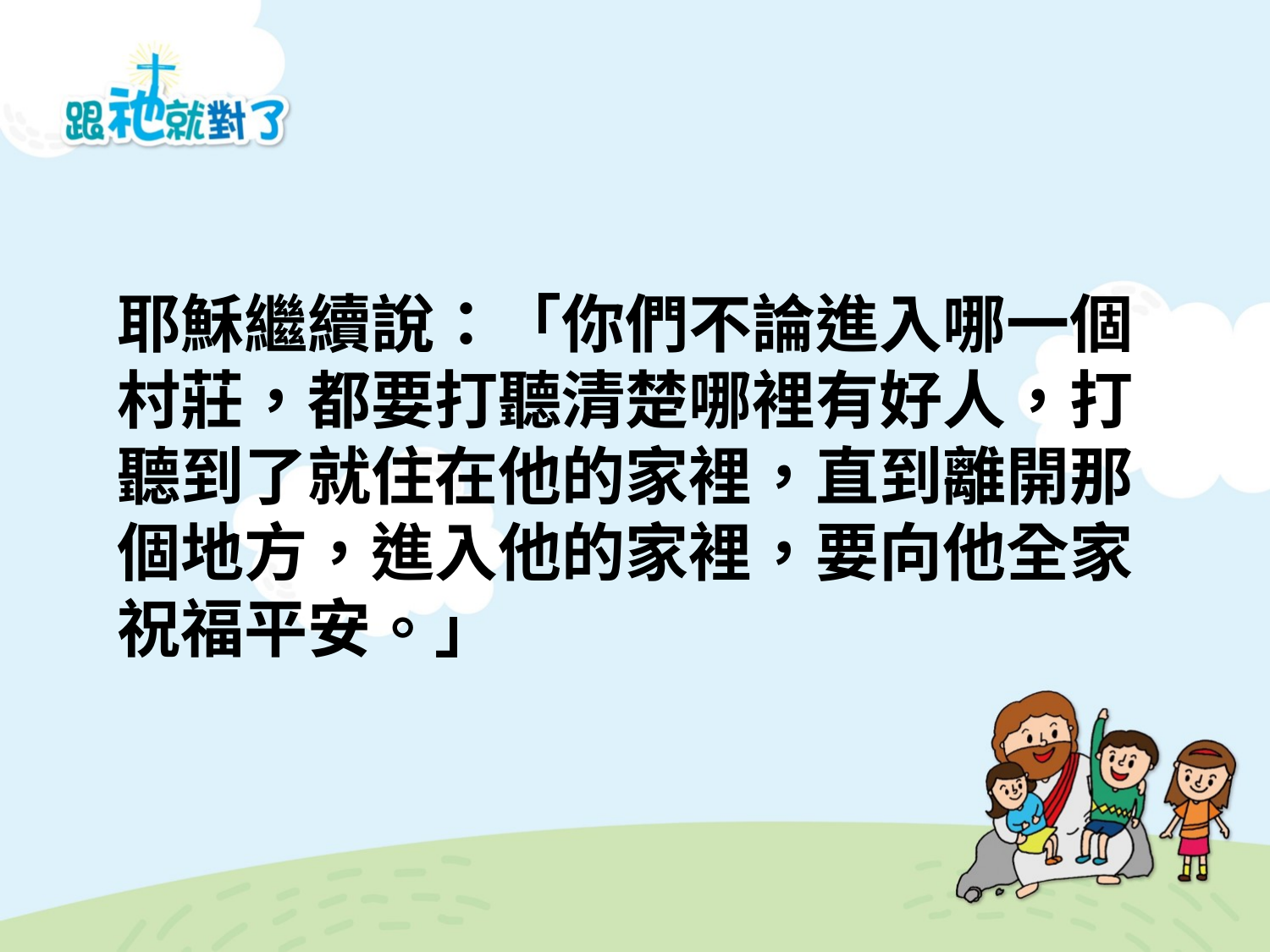

耶穌繼續說：「你們不論進入哪一個村莊，都要打聽清楚哪裡有好人，打聽到了就住在他的家裡，直到離開那個地方，進入他的家裡，要向他全家祝福平安。」